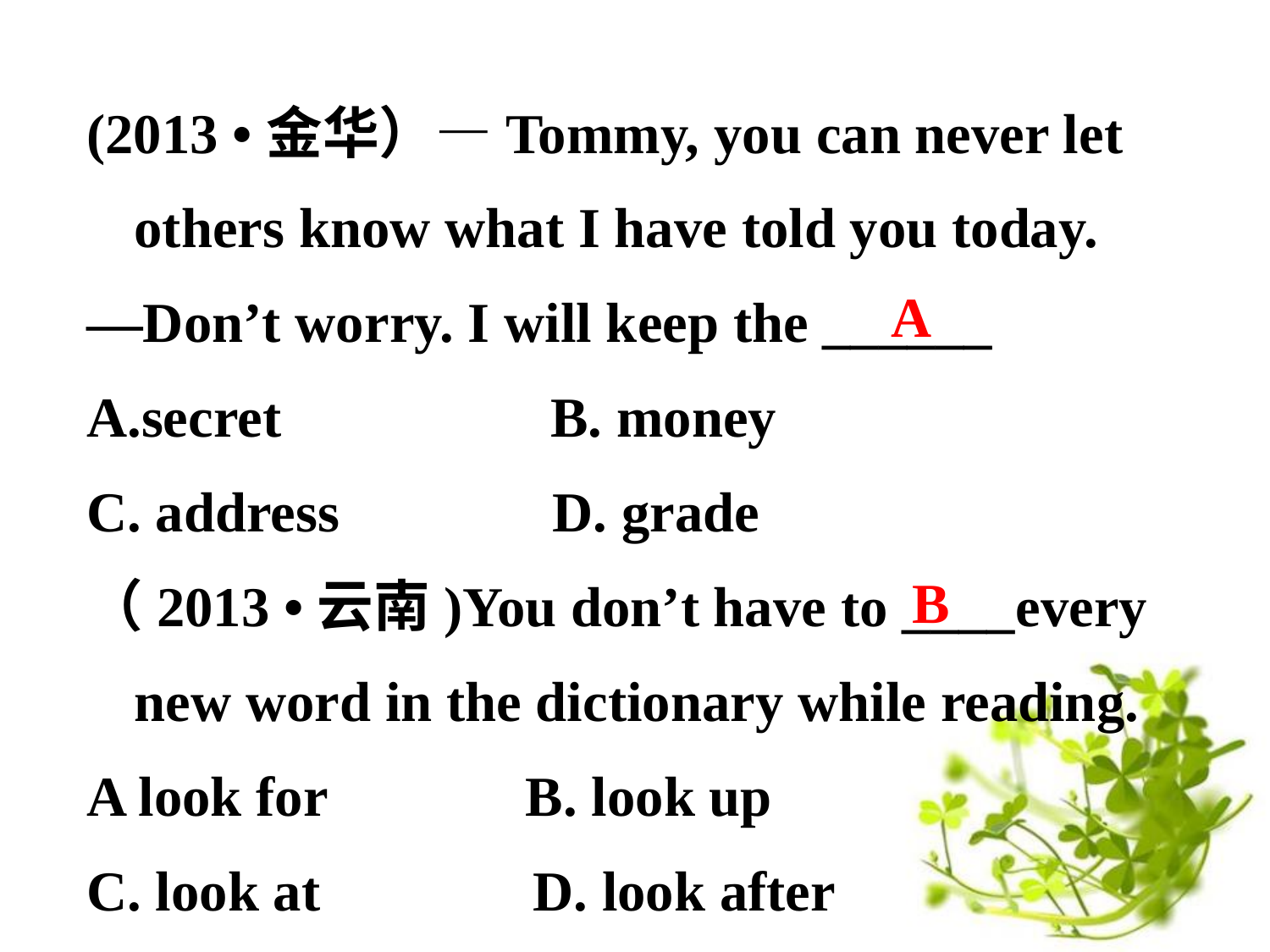

(2013 •金华）—Tommy, you can never let others know what I have told you today.
—Don’t worry. I will keep the ______
secret                   B. money
C. address               D. grade
（2013 •云南)You don’t have to ____every new word in the dictionary while reading.
A look for              B. look up
C. look at               D. look after
A
B